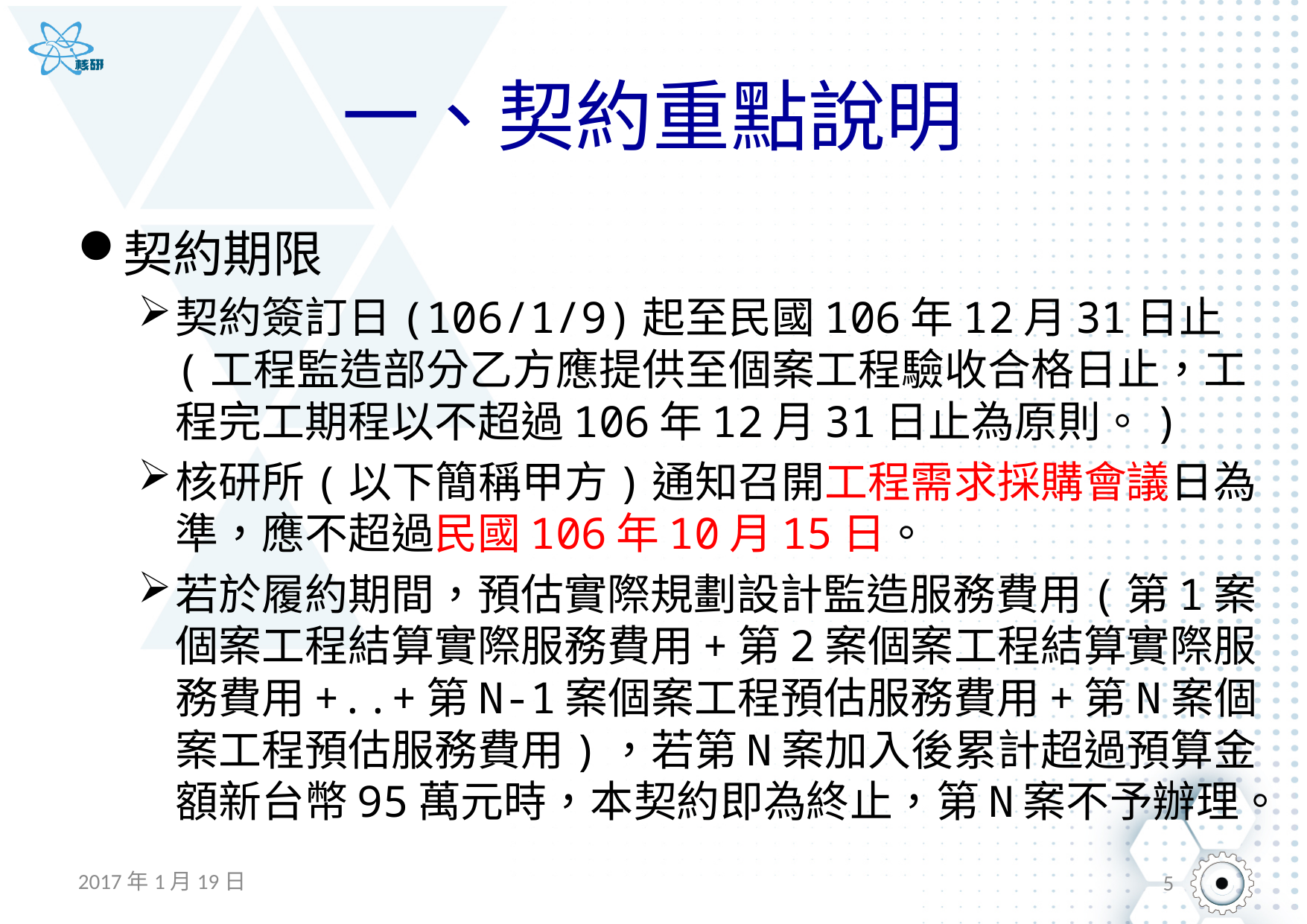

# 一、契約重點說明
契約期限
契約簽訂日(106/1/9)起至民國106年12月31日止(工程監造部分乙方應提供至個案工程驗收合格日止，工程完工期程以不超過106年12月31日止為原則。)
核研所(以下簡稱甲方)通知召開工程需求採購會議日為準，應不超過民國106年10月15日。
若於履約期間，預估實際規劃設計監造服務費用(第1案個案工程結算實際服務費用+第2案個案工程結算實際服務費用+..+第N-1案個案工程預估服務費用+第N案個案工程預估服務費用)，若第N案加入後累計超過預算金額新台幣95萬元時，本契約即為終止，第N案不予辦理。
2017年1月19日
5